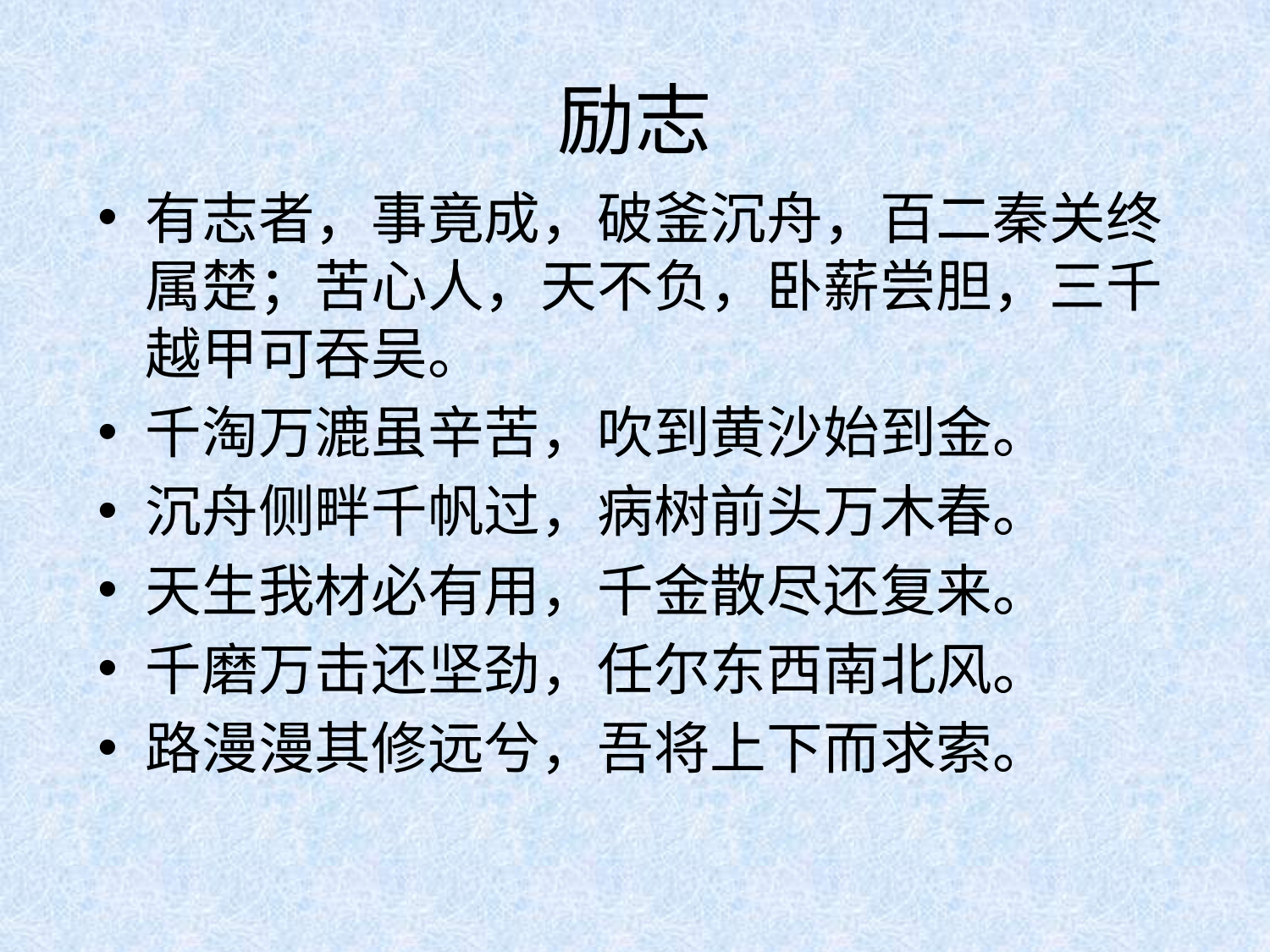

# 励志
有志者，事竟成，破釜沉舟，百二秦关终属楚；苦心人，天不负，卧薪尝胆，三千越甲可吞吴。
千淘万漉虽辛苦，吹到黄沙始到金。
沉舟侧畔千帆过，病树前头万木春。
天生我材必有用，千金散尽还复来。
千磨万击还坚劲，任尔东西南北风。
路漫漫其修远兮，吾将上下而求索。